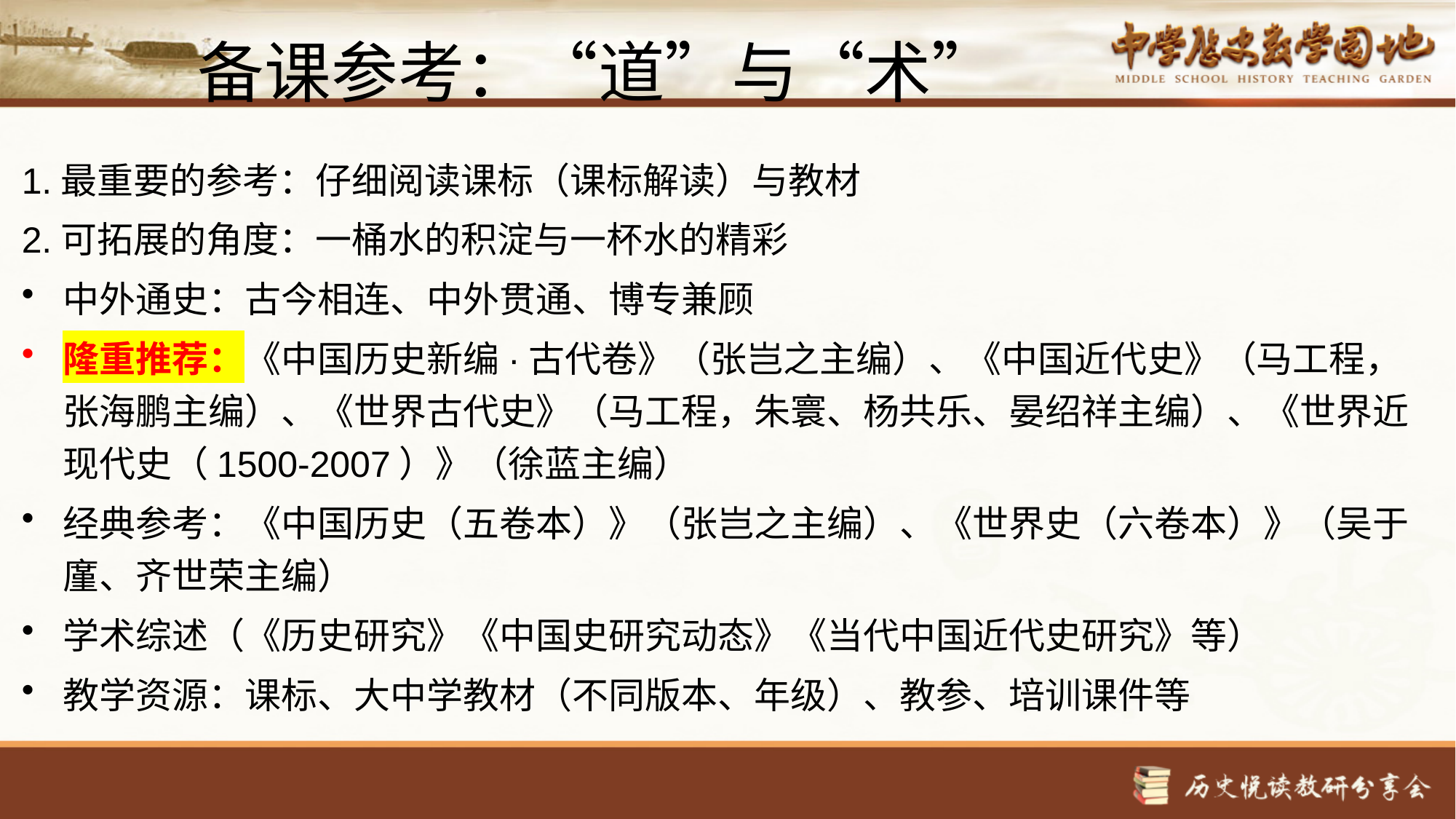

# 备课参考：“道”与“术”
1.最重要的参考：仔细阅读课标（课标解读）与教材
2.可拓展的角度：一桶水的积淀与一杯水的精彩
中外通史：古今相连、中外贯通、博专兼顾
隆重推荐：《中国历史新编·古代卷》（张岂之主编）、《中国近代史》（马工程，张海鹏主编）、《世界古代史》（马工程，朱寰、杨共乐、晏绍祥主编）、《世界近现代史（1500-2007）》（徐蓝主编）
经典参考：《中国历史（五卷本）》（张岂之主编）、《世界史（六卷本）》（吴于廑、齐世荣主编）
学术综述（《历史研究》《中国史研究动态》《当代中国近代史研究》等）
教学资源：课标、大中学教材（不同版本、年级）、教参、培训课件等